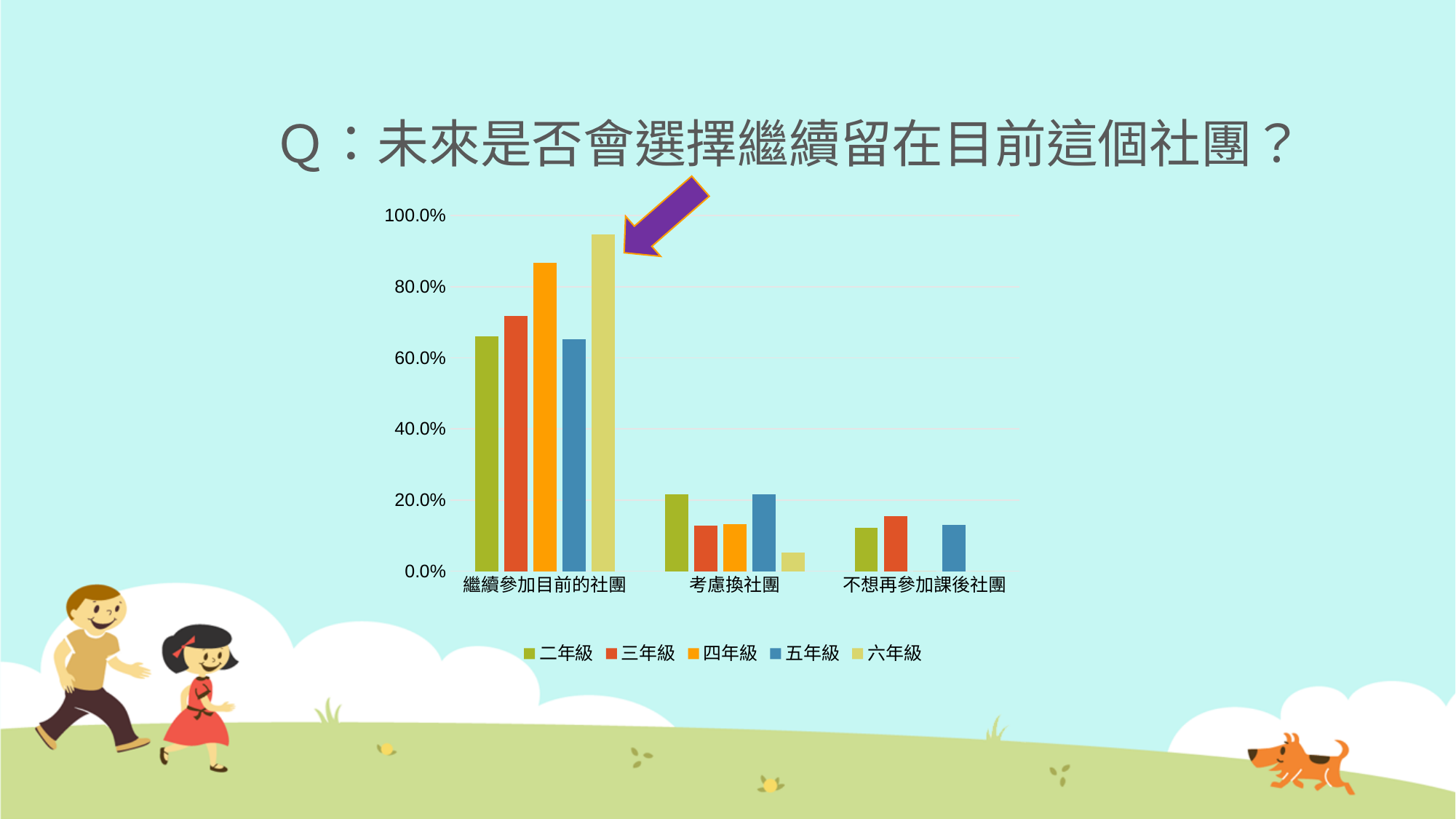

# Ｑ：未來是否會選擇繼續留在目前這個社團？

### Chart

| Category | 二年級 | 三年級 | 四年級 | 五年級 | 六年級 |
|---|---|---|---|---|---|
| 繼續參加目前的社團 | 0.6610000000000004 | 0.7180000000000003 | 0.8670000000000003 | 0.6520000000000004 | 0.947 |
| 考慮換社團 | 0.21700000000000008 | 0.128 | 0.133 | 0.21700000000000008 | 0.05300000000000001 |
| 不想再參加課後社團 | 0.12200000000000004 | 0.15400000000000008 | 0.0 | 0.131 | 0.0 |